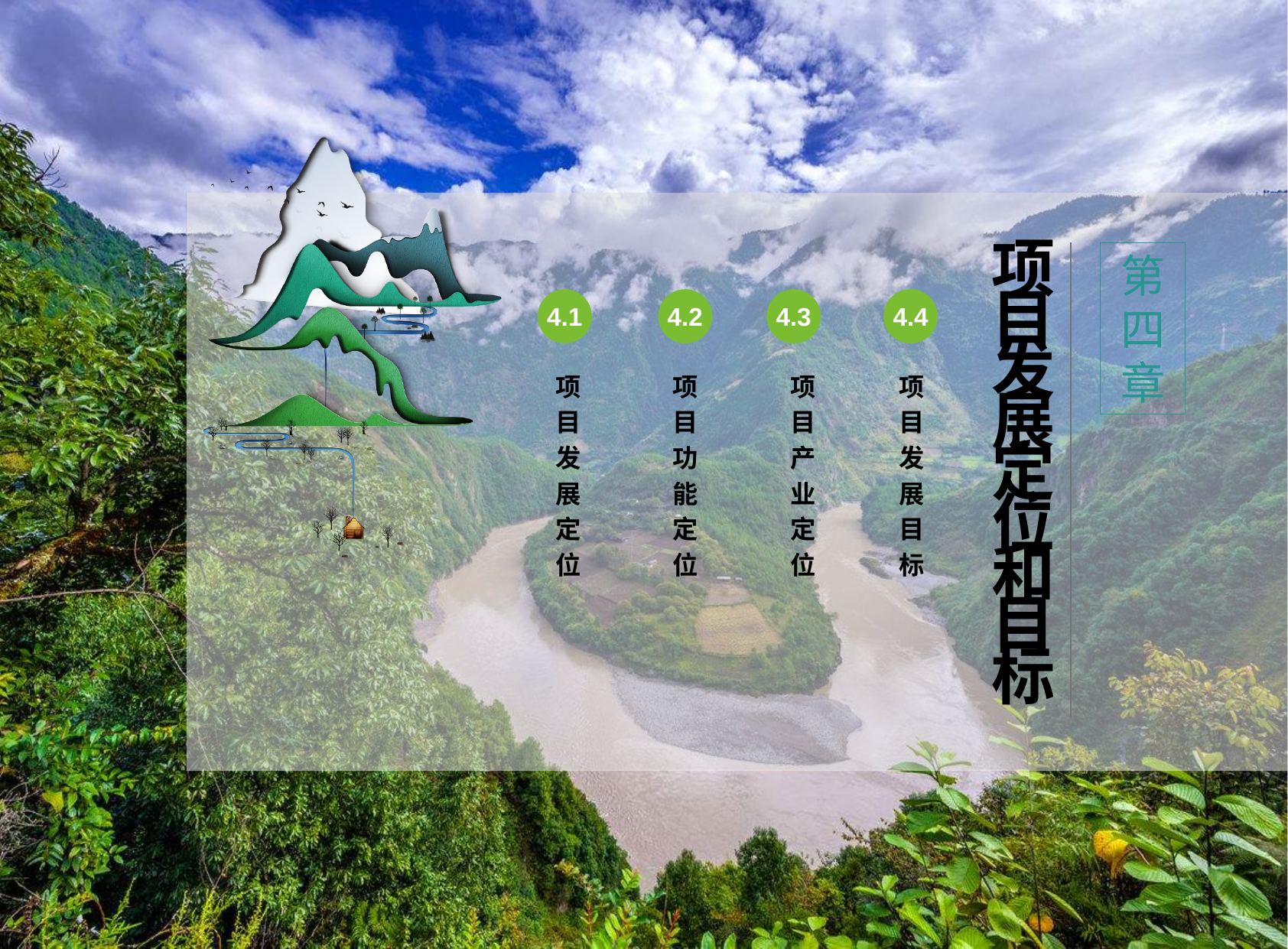

4.1
4.2
4.3
4.4

项
目
发
展
定
位

项
目
功
能
定
位

项
目
产
业
定
位

项
目
发
展
目
标